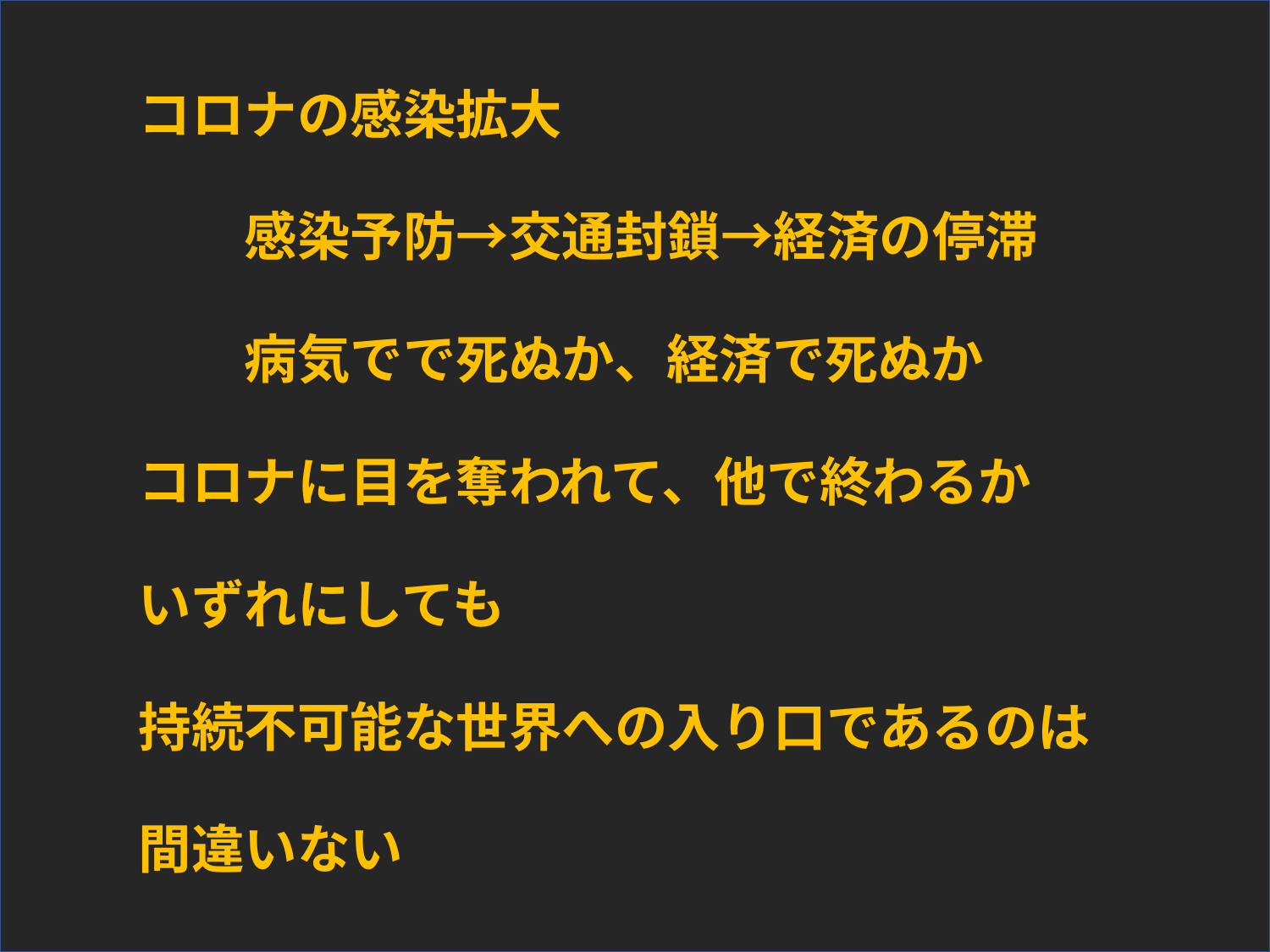

コロナの感染拡大

　　感染予防→交通封鎖→経済の停滞

　　病気でで死ぬか、経済で死ぬか

コロナに目を奪われて、他で終わるか

いずれにしても

持続不可能な世界への入り口であるのは

間違いない